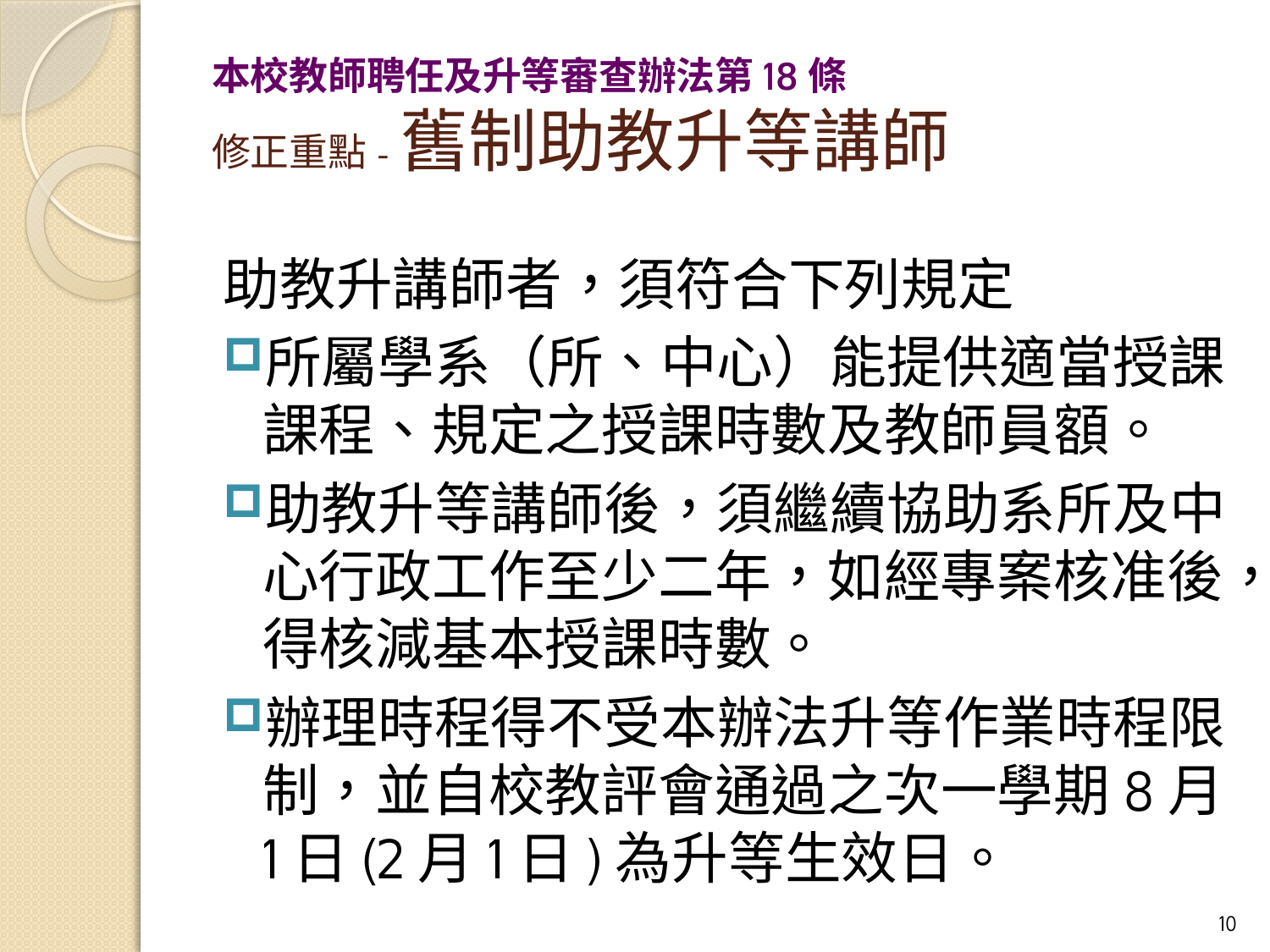

# 本校教師聘任及升等審查辦法第18條 修正重點-舊制助教升等講師
助教升講師者，須符合下列規定
所屬學系（所、中心）能提供適當授課課程、規定之授課時數及教師員額。
助教升等講師後，須繼續協助系所及中心行政工作至少二年，如經專案核准後，得核減基本授課時數。
辦理時程得不受本辦法升等作業時程限制，並自校教評會通過之次一學期8月1日(2月1日)為升等生效日。
10